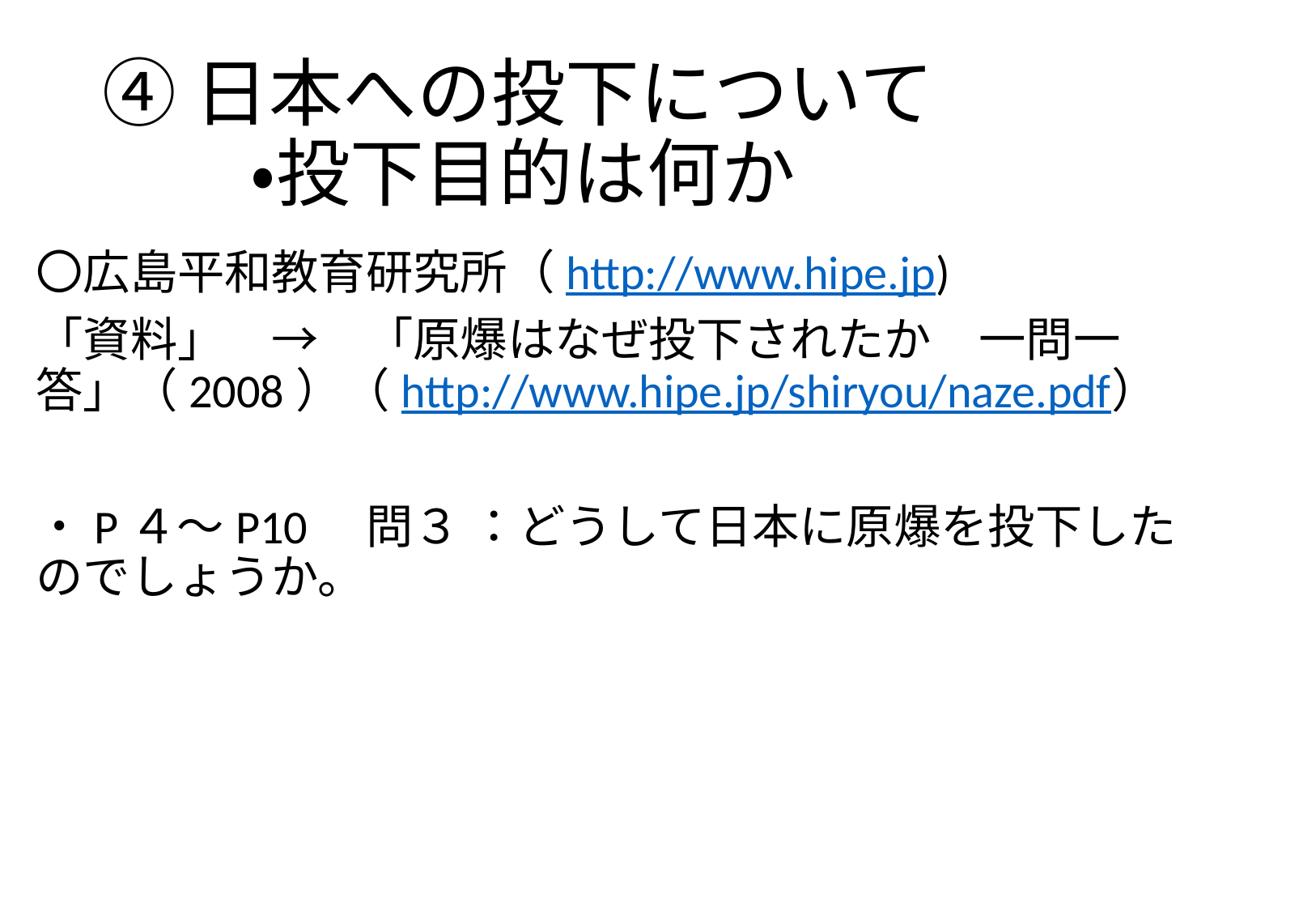

# ④日本への投下について 　　・投下目的は何か
〇広島平和教育研究所（http://www.hipe.jp)
「資料」　→　「原爆はなぜ投下されたか　一問一答」（2008）（http://www.hipe.jp/shiryou/naze.pdf）

・P４～P10　問３ ：どうして日本に原爆を投下したのでしょうか。